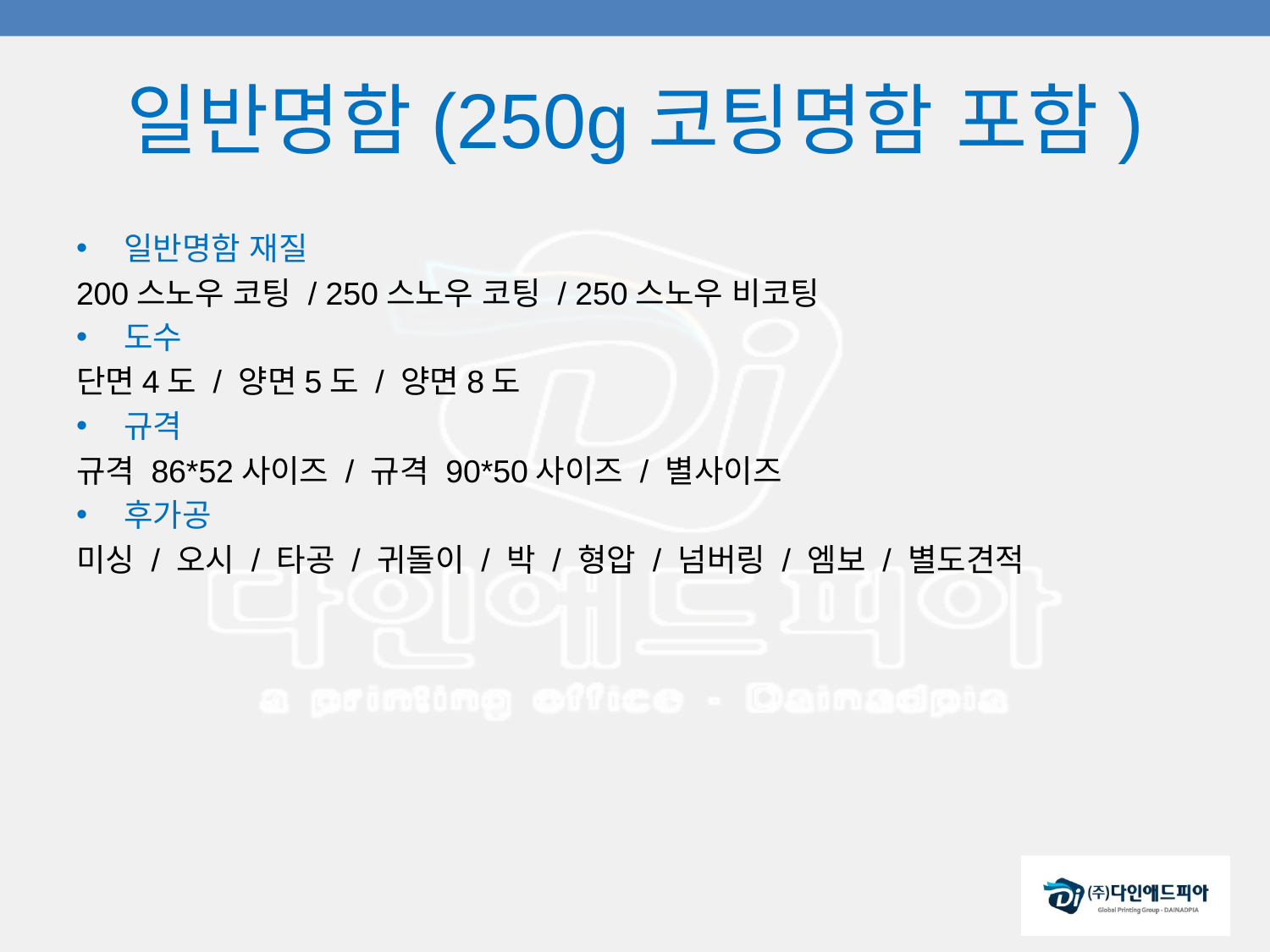

# 일반명함(250g코팅명함 포함)
일반명함 재질
200스노우 코팅 / 250스노우 코팅 / 250스노우 비코팅
도수
단면4도 / 양면5도 / 양면8도
규격
규격 86*52사이즈 / 규격 90*50사이즈 / 별사이즈
후가공
미싱 / 오시 / 타공 / 귀돌이 / 박 / 형압 / 넘버링 / 엠보 / 별도견적